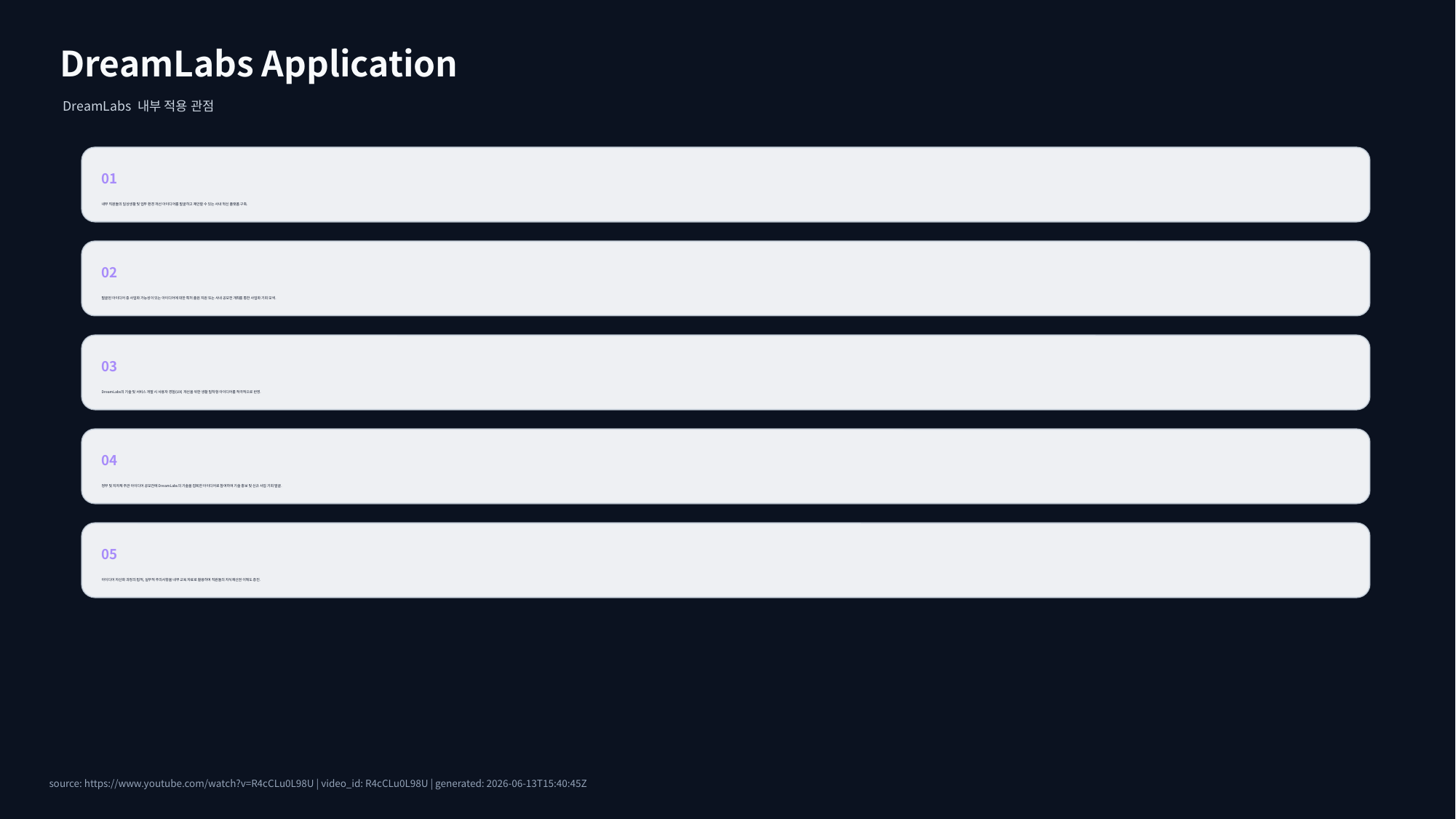

DreamLabs Application
DreamLabs 내부 적용 관점

01
내부 직원들의 일상생활 및 업무 환경 개선 아이디어를 발굴하고 제안할 수 있는 사내 혁신 플랫폼 구축.

02
발굴된 아이디어 중 사업화 가능성이 있는 아이디어에 대한 특허 출원 지원 또는 사내 공모전 개최를 통한 사업화 기회 모색.

03
DreamLabs의 기술 및 서비스 개발 시 사용자 경험(UX) 개선을 위한 생활 밀착형 아이디어를 적극적으로 반영.

04
정부 및 지자체 주관 아이디어 공모전에 DreamLabs의 기술을 접목한 아이디어로 참여하여 기술 홍보 및 신규 사업 기회 발굴.

05
아이디어 자산화 과정의 법적, 실무적 주의사항을 내부 교육 자료로 활용하여 직원들의 지식재산권 이해도 증진.
source: https://www.youtube.com/watch?v=R4cCLu0L98U | video_id: R4cCLu0L98U | generated: 2026-06-13T15:40:45Z